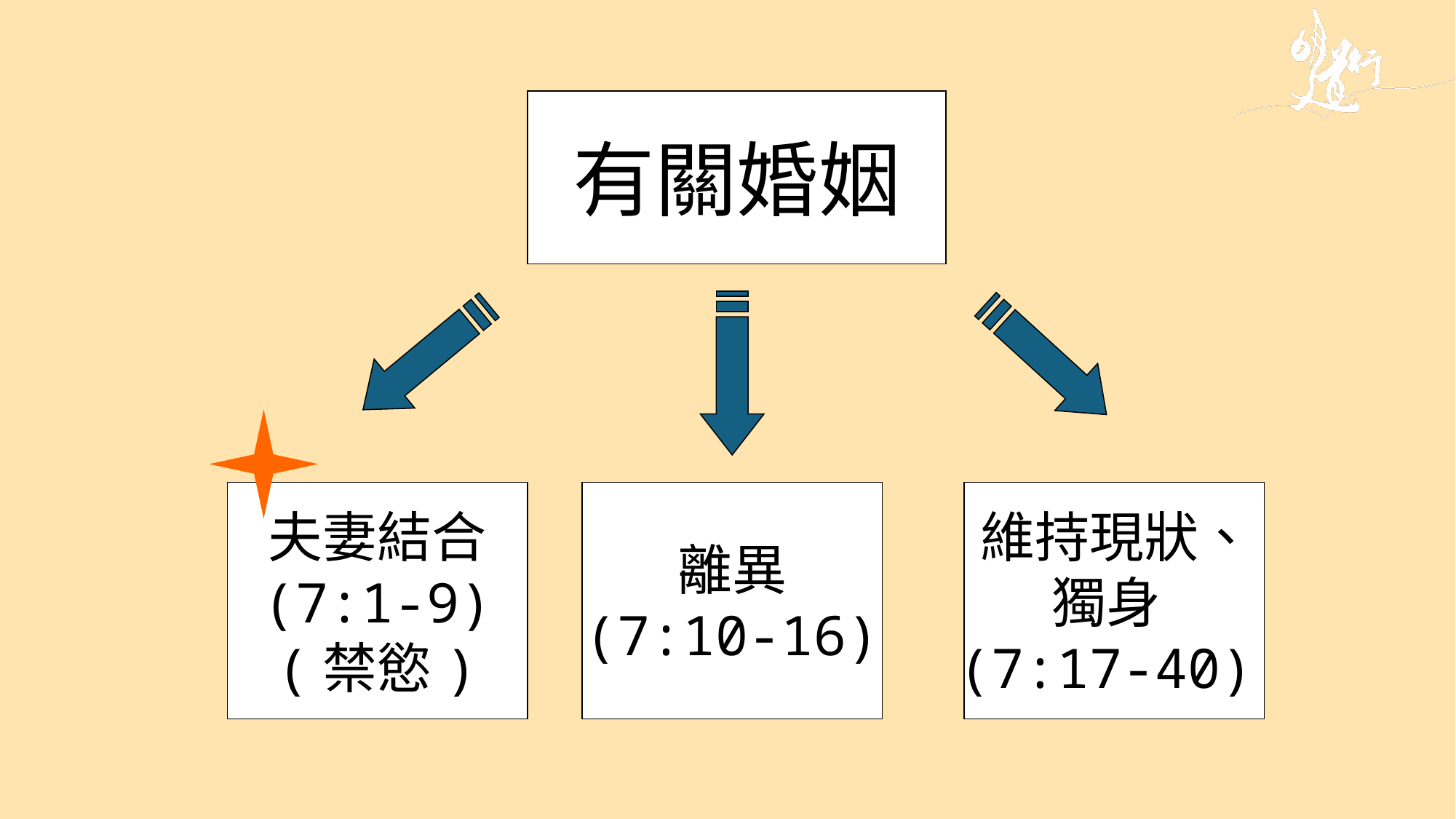

有關婚姻

夫妻結合
(7:1-9)
(禁慾)
離異
(7:10-16)
維持現狀、
獨身
(7:17-40)